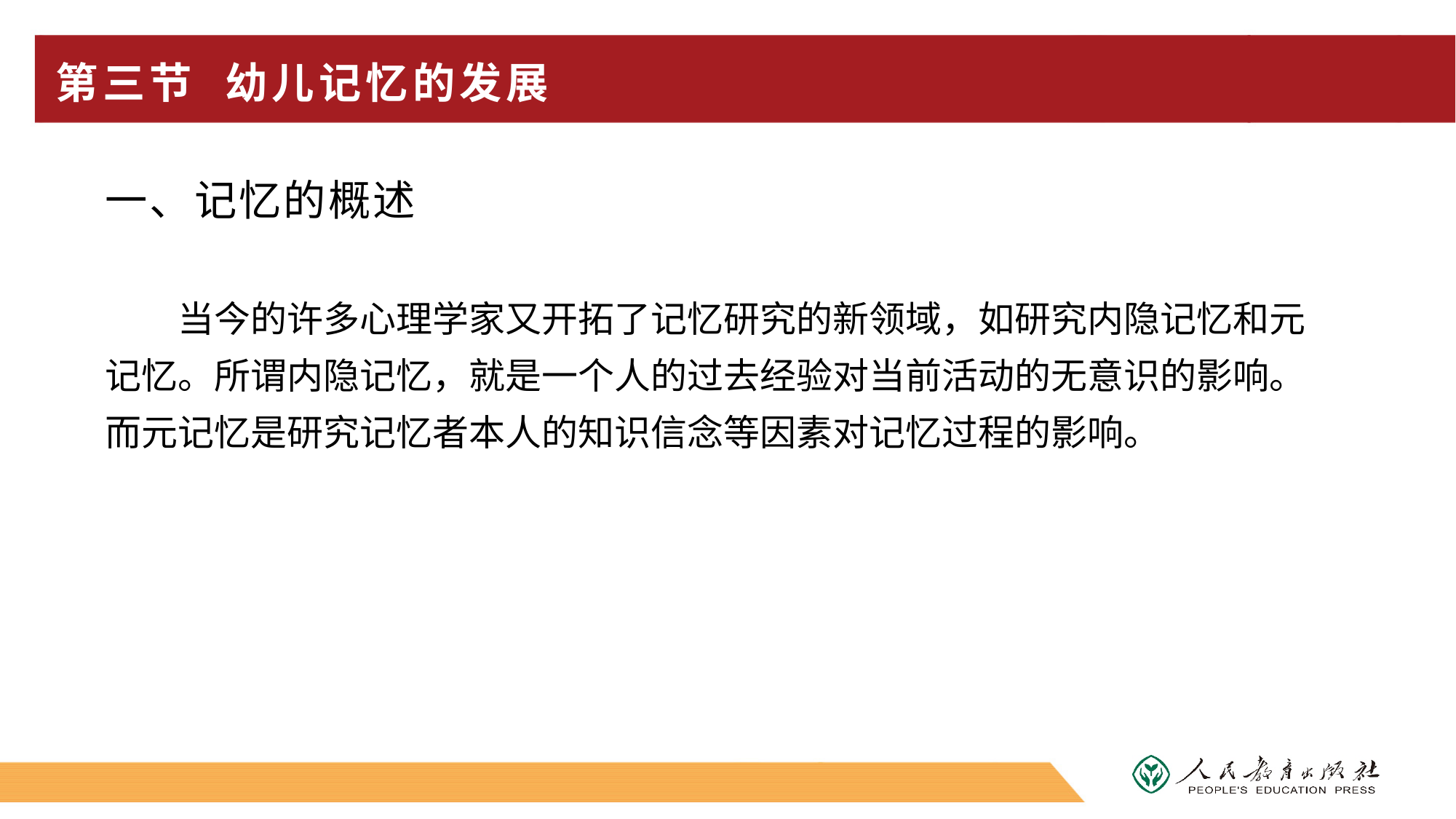

# 第三节  幼儿记忆的发展
一、记忆的概述
当今的许多心理学家又开拓了记忆研究的新领域，如研究内隐记忆和元记忆。所谓内隐记忆，就是一个人的过去经验对当前活动的无意识的影响。而元记忆是研究记忆者本人的知识信念等因素对记忆过程的影响。